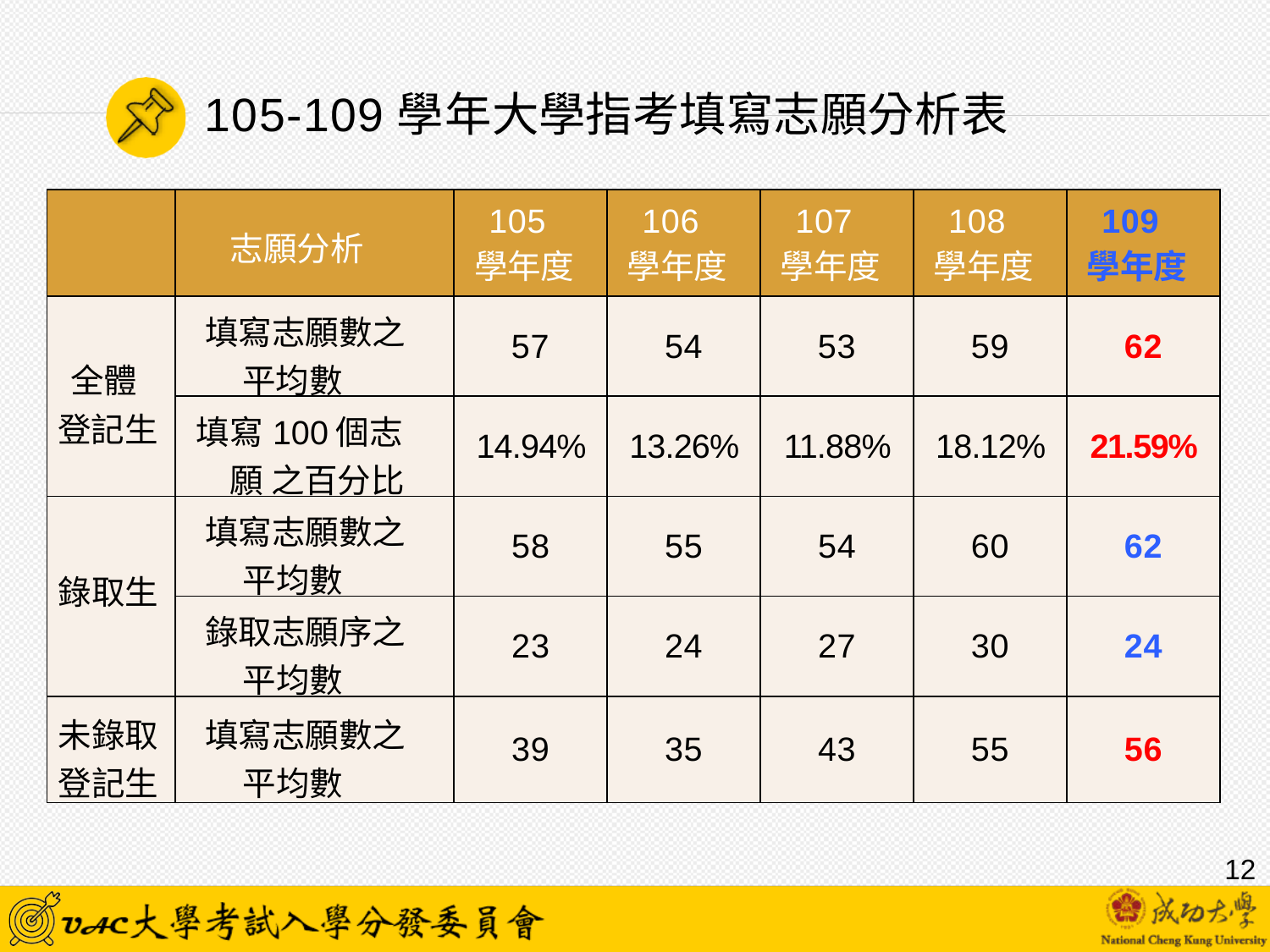

# 105-109學年大學指考填寫志願分析表
|  | 志願分析 | 105 學年度 | 106 學年度 | 107 學年度 | 108 學年度 | 109 學年度 |
| --- | --- | --- | --- | --- | --- | --- |
| 全體 登記生 | 填寫志願數之 平均數 | 57 | 54 | 53 | 59 | 62 |
|  | 填寫100個志願 之百分比 | 14.94% | 13.26% | 11.88% | 18.12% | 21.59% |
| 錄取生 | 填寫志願數之 平均數 | 58 | 55 | 54 | 60 | 62 |
|  | 錄取志願序之 平均數 | 23 | 24 | 27 | 30 | 24 |
| 未錄取 登記生 | 填寫志願數之 平均數 | 39 | 35 | 43 | 55 | 56 |
12